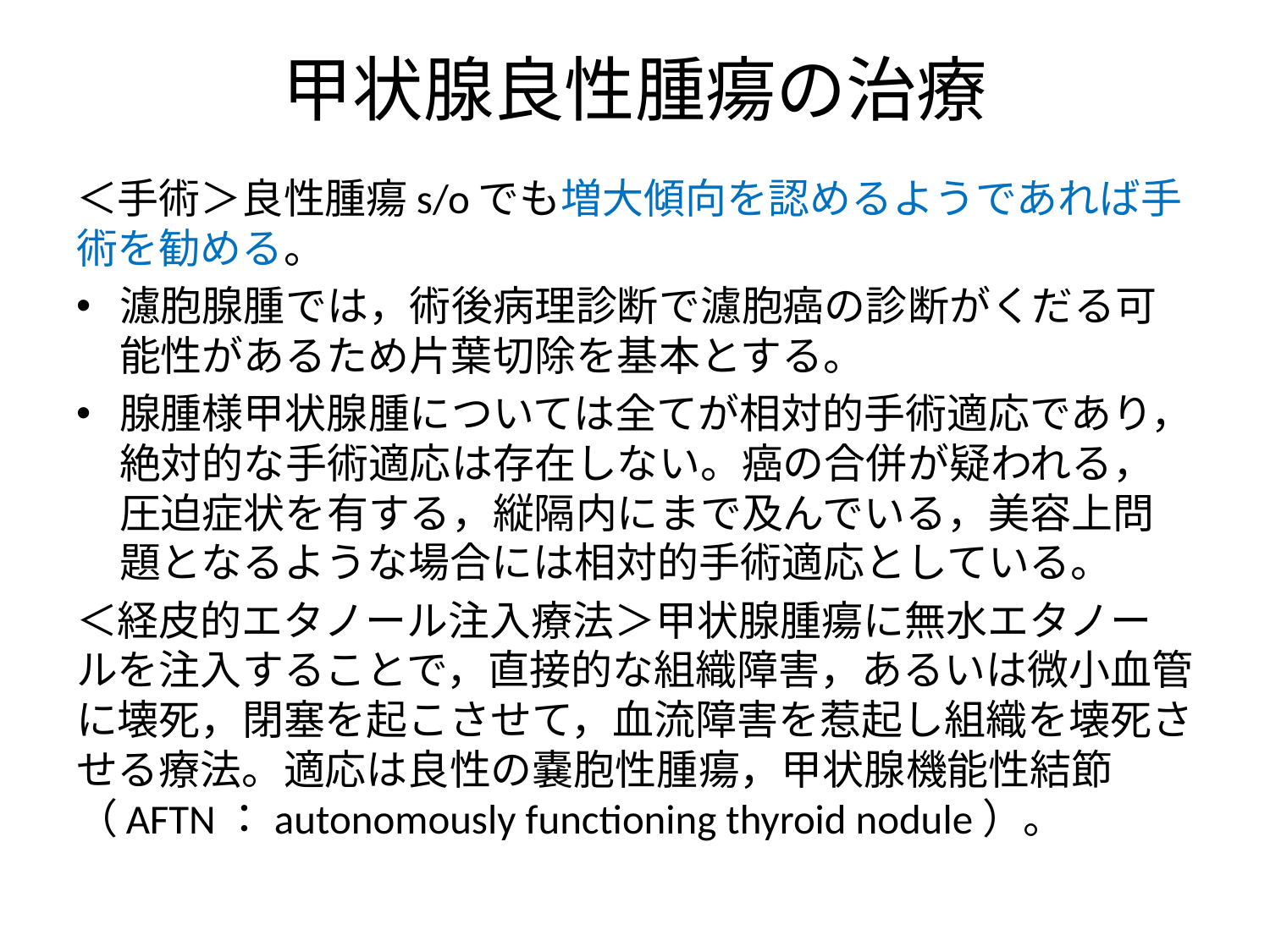

# 甲状腺良性腫瘍の治療
＜手術＞良性腫瘍s/oでも増大傾向を認めるようであれば手術を勧める。
濾胞腺腫では，術後病理診断で濾胞癌の診断がくだる可能性があるため片葉切除を基本とする。
腺腫様甲状腺腫については全てが相対的手術適応であり，絶対的な手術適応は存在しない。癌の合併が疑われる，圧迫症状を有する，縦隔内にまで及んでいる，美容上問題となるような場合には相対的手術適応としている。
＜経皮的エタノール注入療法＞甲状腺腫瘍に無水エタノールを注入することで，直接的な組織障害，あるいは微小血管に壊死，閉塞を起こさせて，血流障害を惹起し組織を壊死させる療法。適応は良性の嚢胞性腫瘍，甲状腺機能性結節（AFTN：autonomously functioning thyroid nodule）。